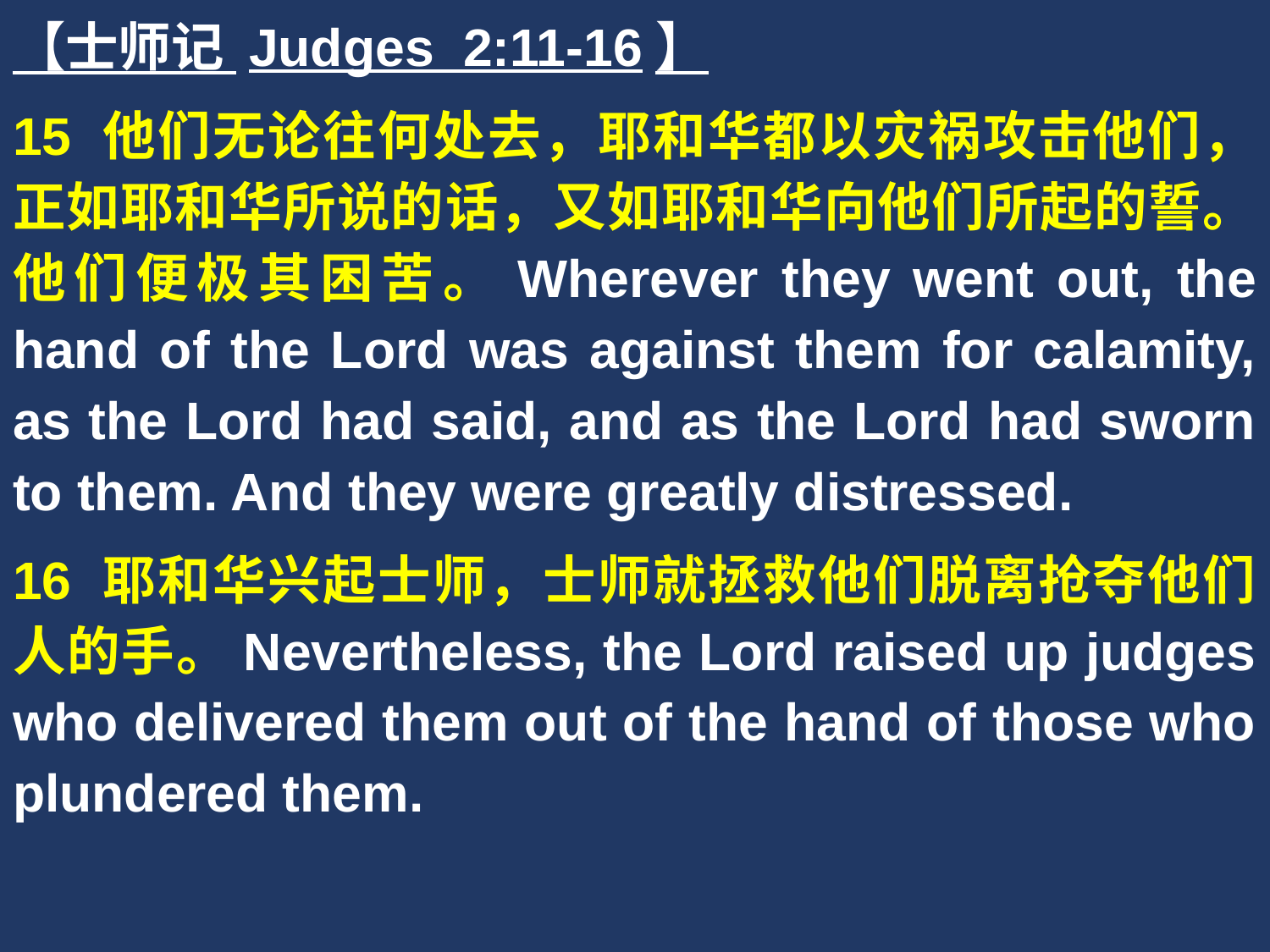

【士师记 Judges  2:11-16】
15 他们无论往何处去，耶和华都以灾祸攻击他们，正如耶和华所说的话，又如耶和华向他们所起的誓。他们便极其困苦。Wherever they went out, the hand of the Lord was against them for calamity, as the Lord had said, and as the Lord had sworn to them. And they were greatly distressed.
16 耶和华兴起士师，士师就拯救他们脱离抢夺他们人的手。Nevertheless, the Lord raised up judges who delivered them out of the hand of those who plundered them.